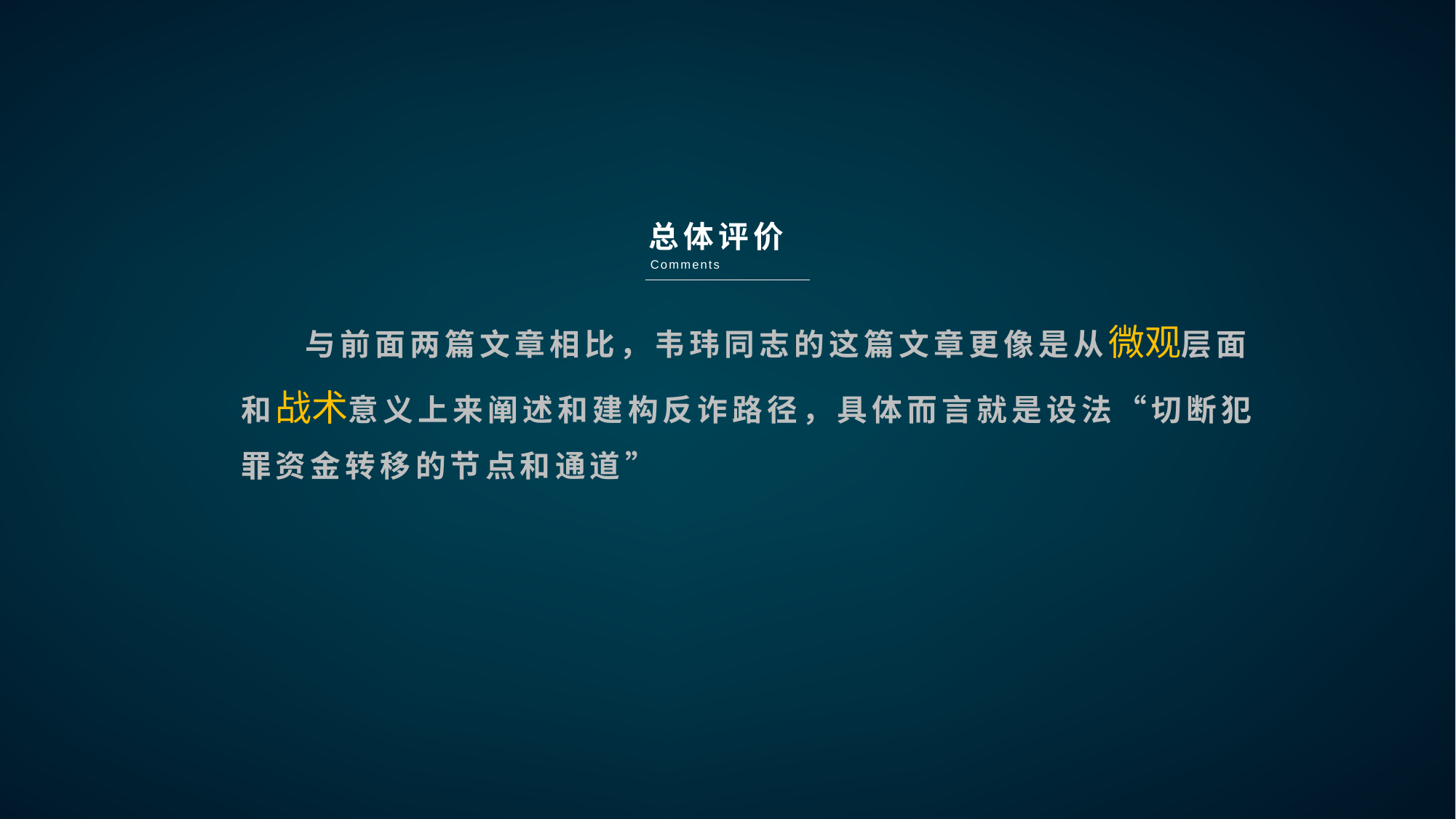

总体评价
Comments
     与前面两篇文章相比，韦玮同志的这篇文章更像是从微观层面和战术意义上来阐述和建构反诈路径，具体而言就是设法“切断犯罪资金转移的节点和通道”